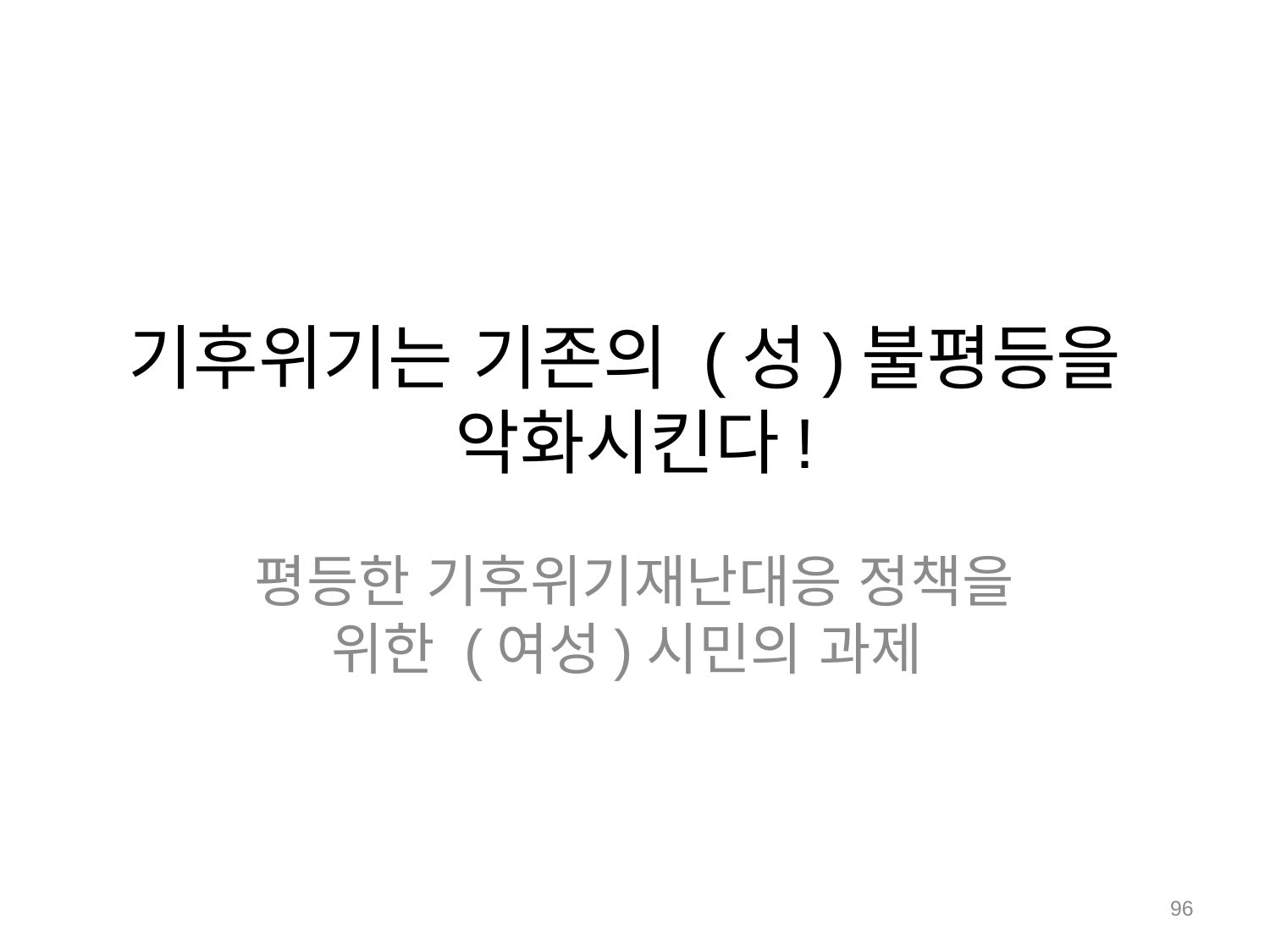

# 기후위기는 기존의 (성)불평등을 악화시킨다!
평등한 기후위기재난대응 정책을 위한 (여성)시민의 과제
96